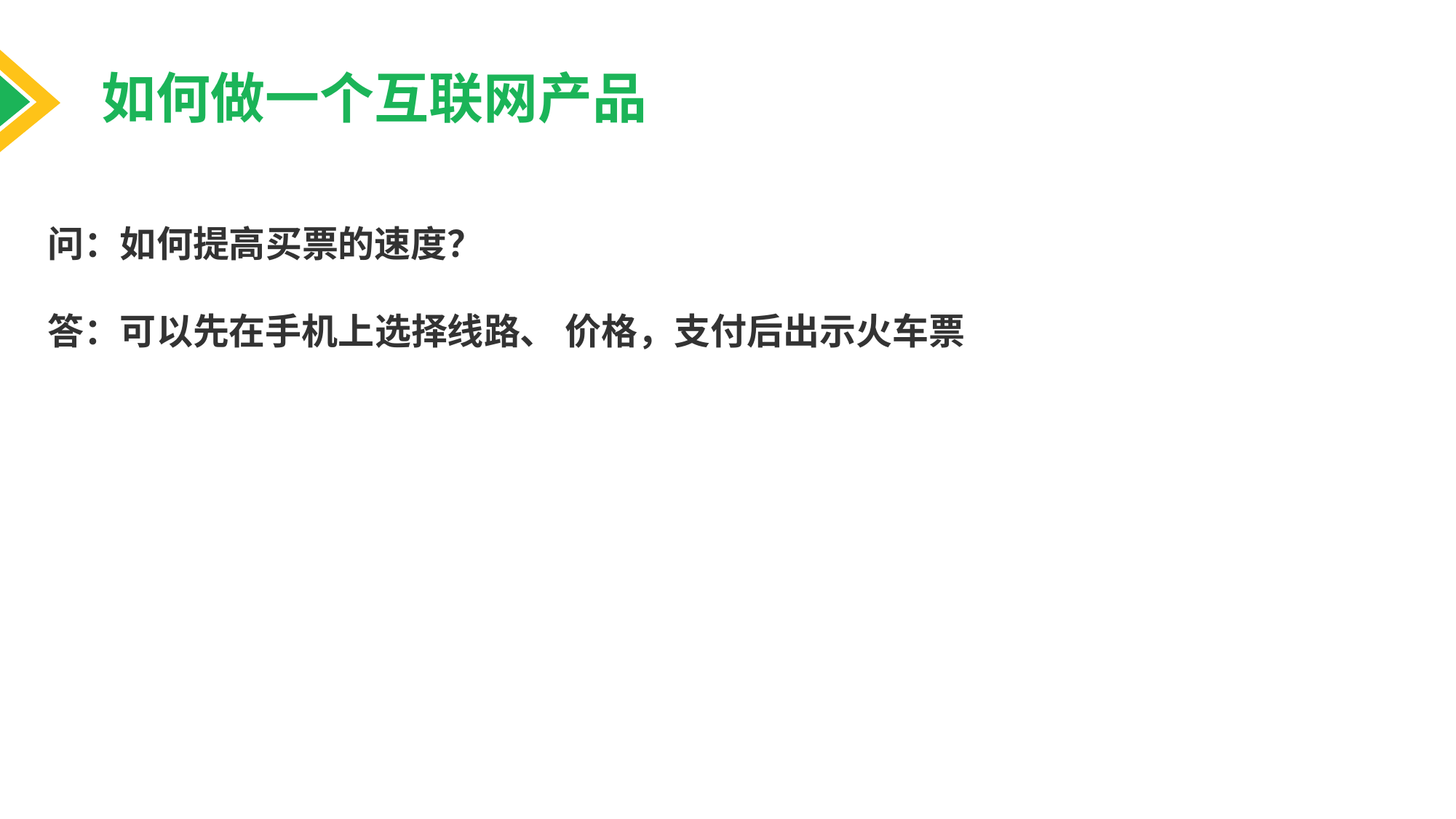

如何做一个互联网产品

问：如何提高买票的速度？

答：可以先在手机上选择线路、 价格，支付后出示火车票